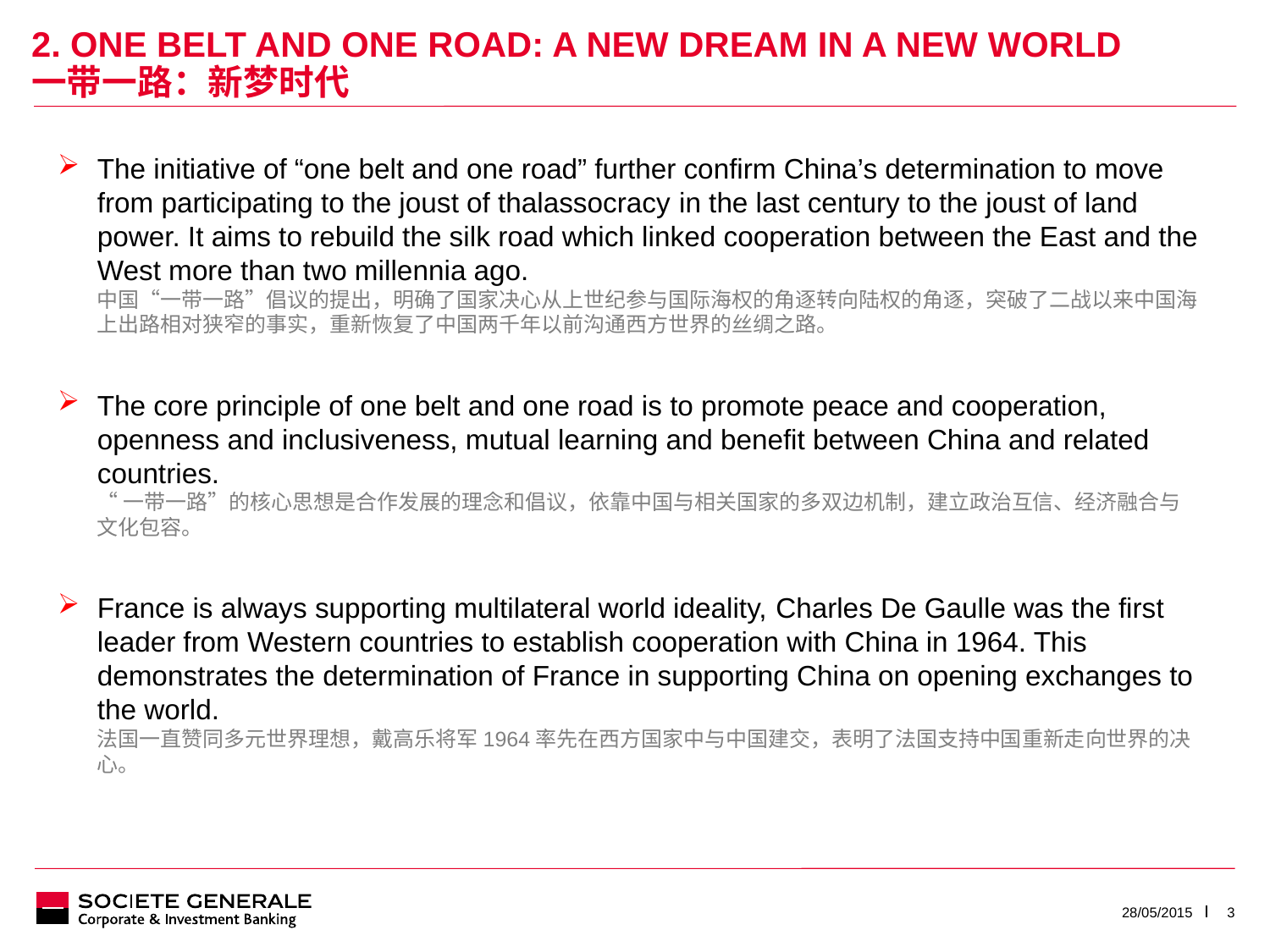

# 2. one belt and one road: a new dream in a new world 一带一路：新梦时代
The initiative of “one belt and one road” further confirm China’s determination to move from participating to the joust of thalassocracy in the last century to the joust of land power. It aims to rebuild the silk road which linked cooperation between the East and the West more than two millennia ago.
	中国“一带一路”倡议的提出，明确了国家决心从上世纪参与国际海权的角逐转向陆权的角逐，突破了二战以来中国海上出路相对狭窄的事实，重新恢复了中国两千年以前沟通西方世界的丝绸之路。

The core principle of one belt and one road is to promote peace and cooperation, openness and inclusiveness, mutual learning and benefit between China and related countries.
	“一带一路”的核心思想是合作发展的理念和倡议，依靠中国与相关国家的多双边机制，建立政治互信、经济融合与文化包容。

France is always supporting multilateral world ideality, Charles De Gaulle was the first leader from Western countries to establish cooperation with China in 1964. This demonstrates the determination of France in supporting China on opening exchanges to the world.
法国一直赞同多元世界理想，戴高乐将军1964率先在西方国家中与中国建交，表明了法国支持中国重新走向世界的决心。

28/05/2015